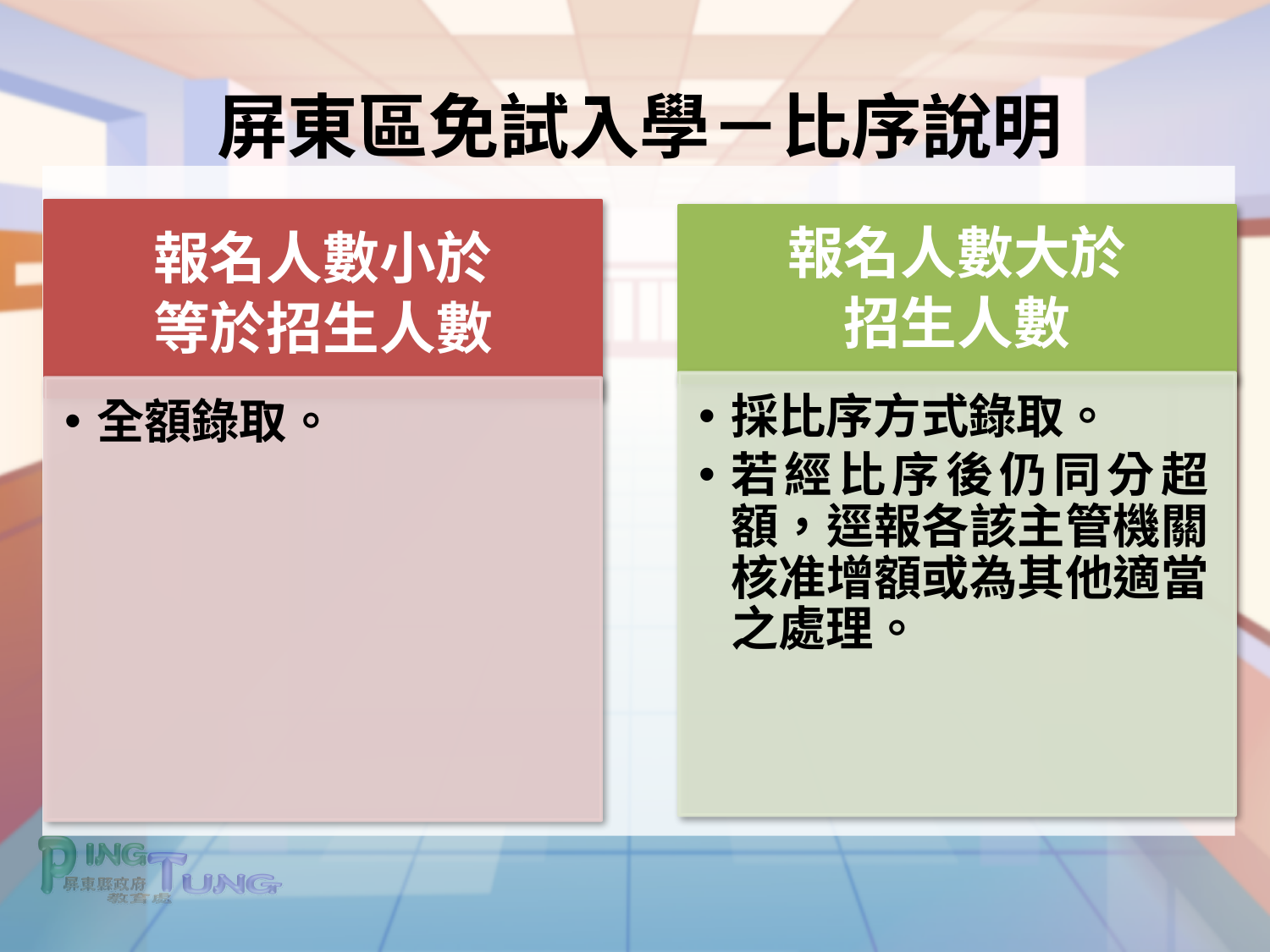

屏東區免試入學－比序說明

報名人數小於
等於招生人數

報名人數大於
招生人數

採比序方式錄取。
若經比序後仍同分超額，逕報各該主管機關核准增額或為其他適當之處理。

全額錄取。